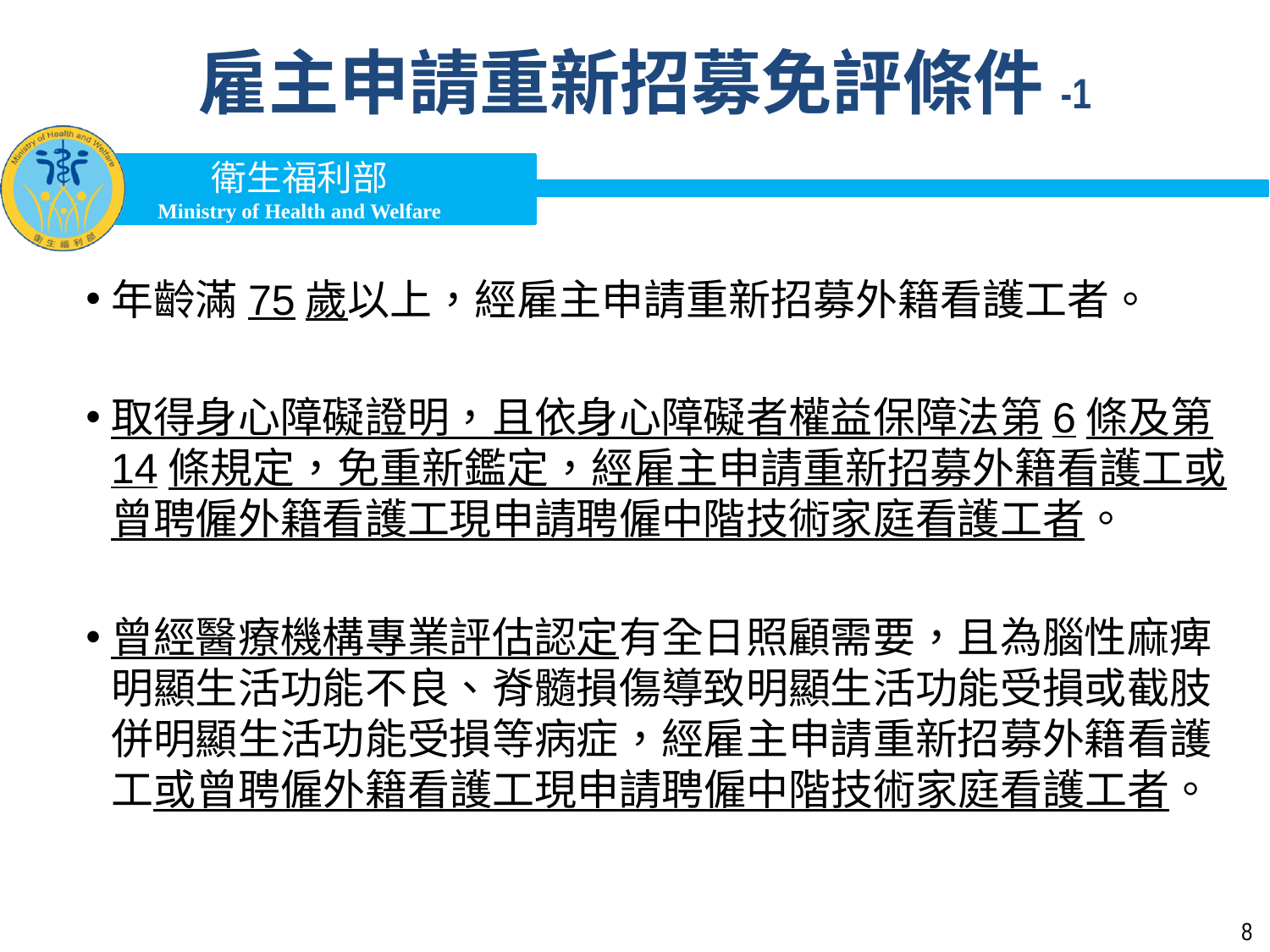

# 雇主申請重新招募免評條件-1
年齡滿75歲以上，經雇主申請重新招募外籍看護工者。

取得身心障礙證明，且依身心障礙者權益保障法第6條及第14條規定，免重新鑑定，經雇主申請重新招募外籍看護工或曾聘僱外籍看護工現申請聘僱中階技術家庭看護工者。

曾經醫療機構專業評估認定有全日照顧需要，且為腦性麻痺明顯生活功能不良、脊髓損傷導致明顯生活功能受損或截肢併明顯生活功能受損等病症，經雇主申請重新招募外籍看護工或曾聘僱外籍看護工現申請聘僱中階技術家庭看護工者。

8